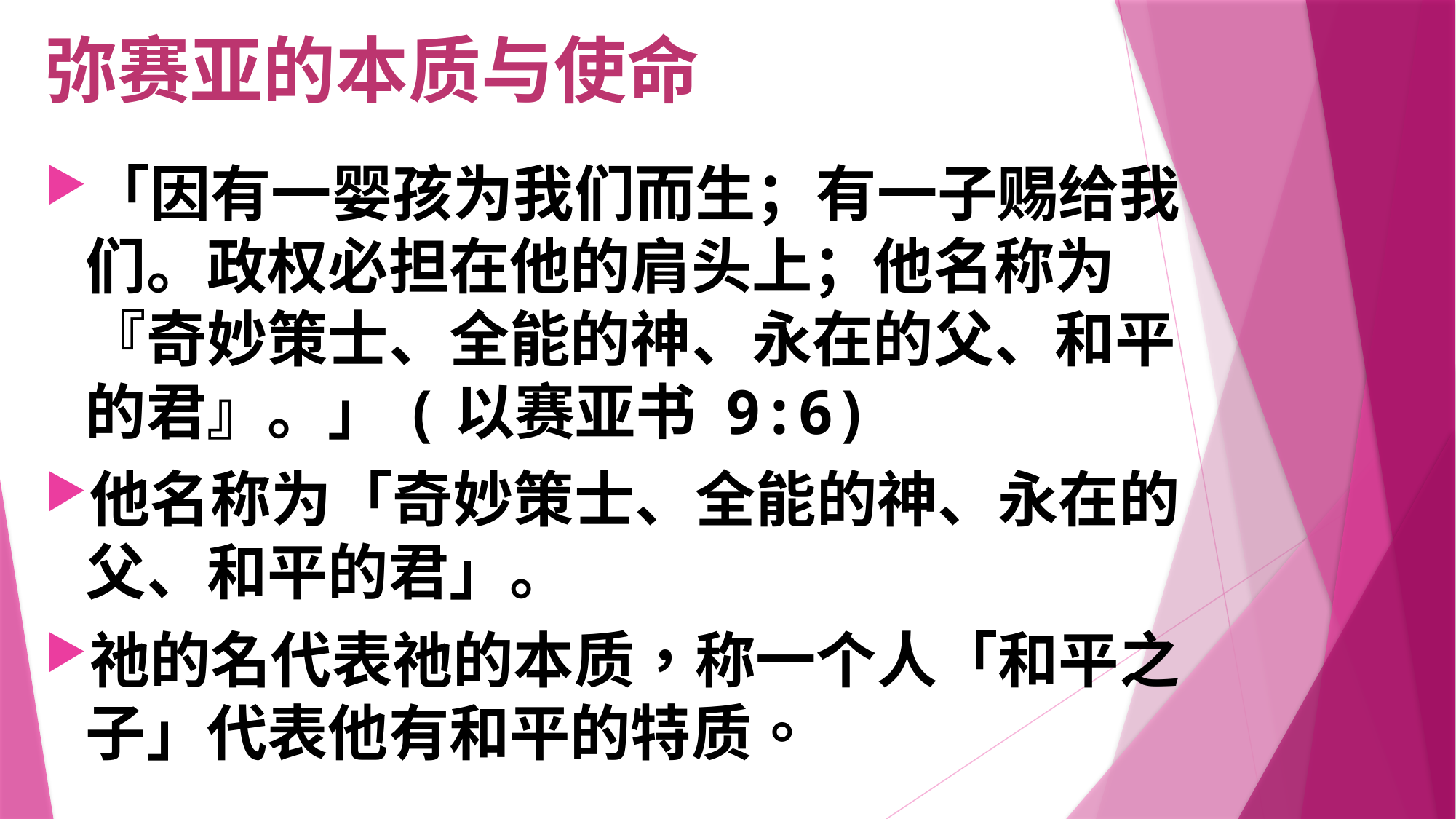

# 弥赛亚的本质与使命
「因有一婴孩为我们而生；有一子赐给我们。政权必担在他的肩头上；他名称为『奇妙策士、全能的神、永在的父、和平的君』。」(以赛亚书 9:6)
他名称为「奇妙策士、全能的神、永在的父、和平的君」。
祂的名代表祂的本质，称一个人「和平之子」代表他有和平的特质。